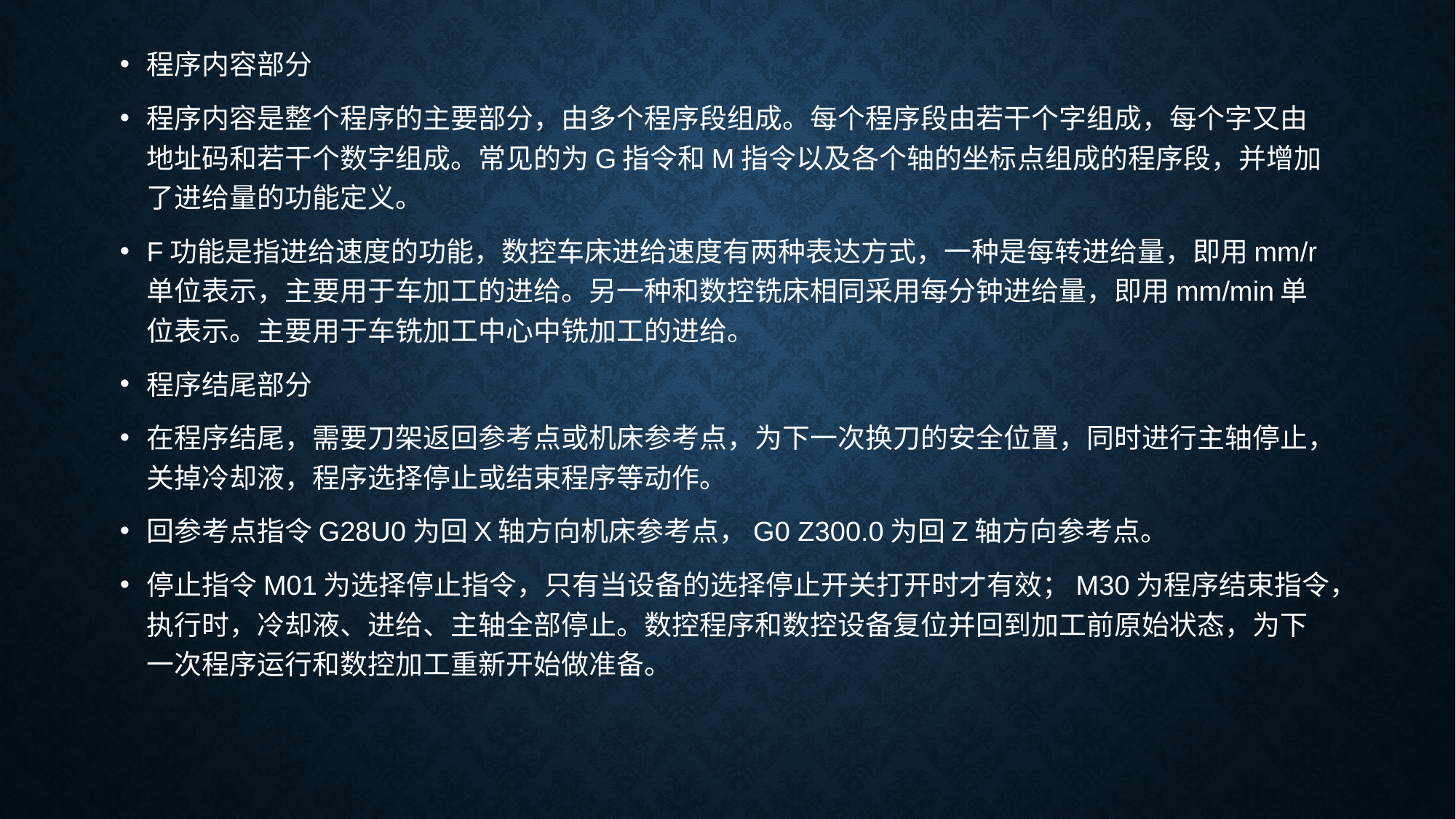

程序内容部分
程序内容是整个程序的主要部分，由多个程序段组成。每个程序段由若干个字组成，每个字又由地址码和若干个数字组成。常见的为G指令和M指令以及各个轴的坐标点组成的程序段，并增加了进给量的功能定义。
F功能是指进给速度的功能，数控车床进给速度有两种表达方式，一种是每转进给量，即用mm/r单位表示，主要用于车加工的进给。另一种和数控铣床相同采用每分钟进给量，即用mm/min单位表示。主要用于车铣加工中心中铣加工的进给。
程序结尾部分
在程序结尾，需要刀架返回参考点或机床参考点，为下一次换刀的安全位置，同时进行主轴停止，关掉冷却液，程序选择停止或结束程序等动作。
回参考点指令G28U0为回X轴方向机床参考点，G0 Z300.0为回Z轴方向参考点。
停止指令M01为选择停止指令，只有当设备的选择停止开关打开时才有效；M30为程序结束指令，执行时，冷却液、进给、主轴全部停止。数控程序和数控设备复位并回到加工前原始状态，为下一次程序运行和数控加工重新开始做准备。